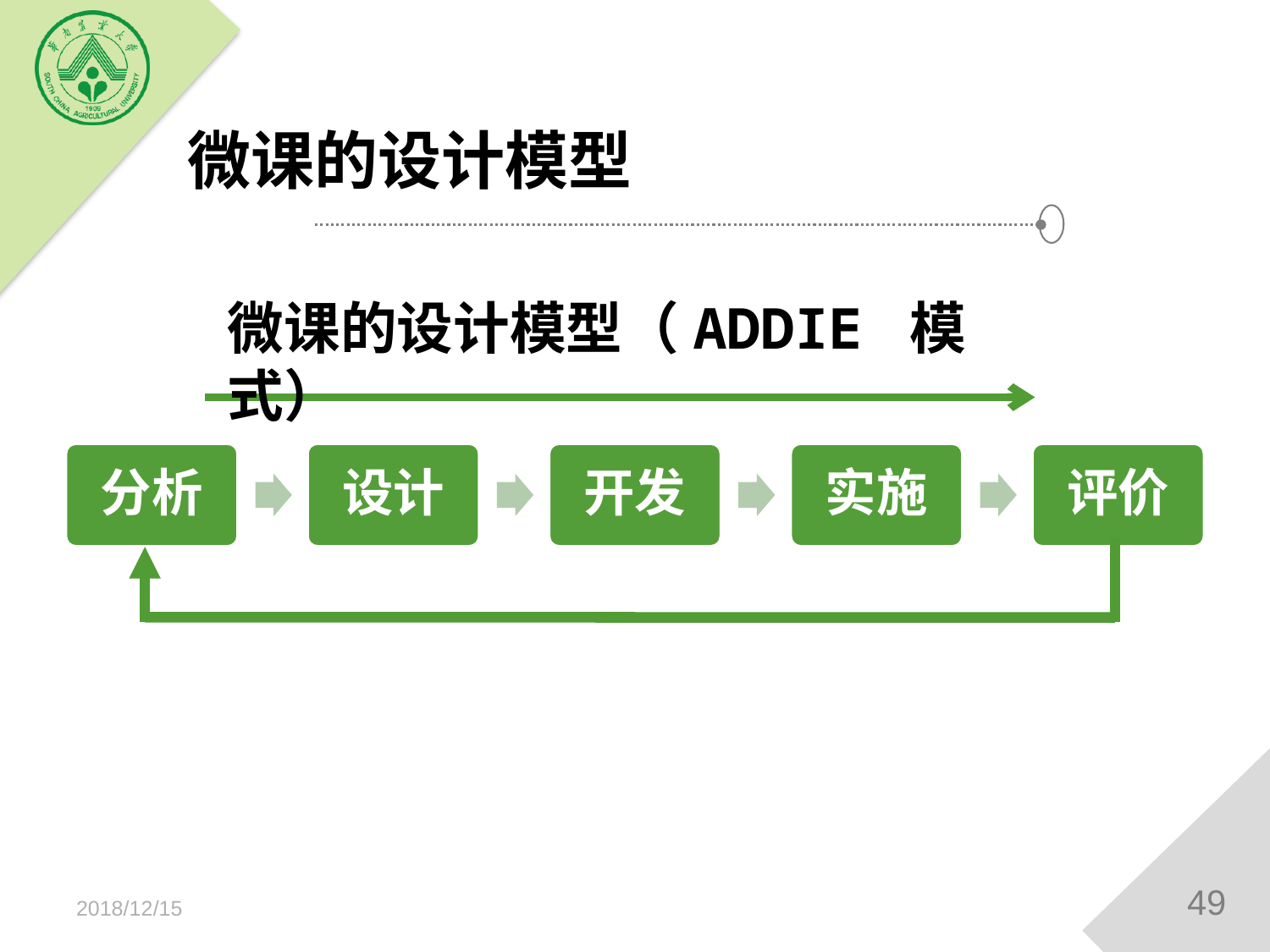

# 微课的设计模型
微课的设计模型（ADDIE 模式）

分析
设计
开发
实施
评价

49
2018/12/15